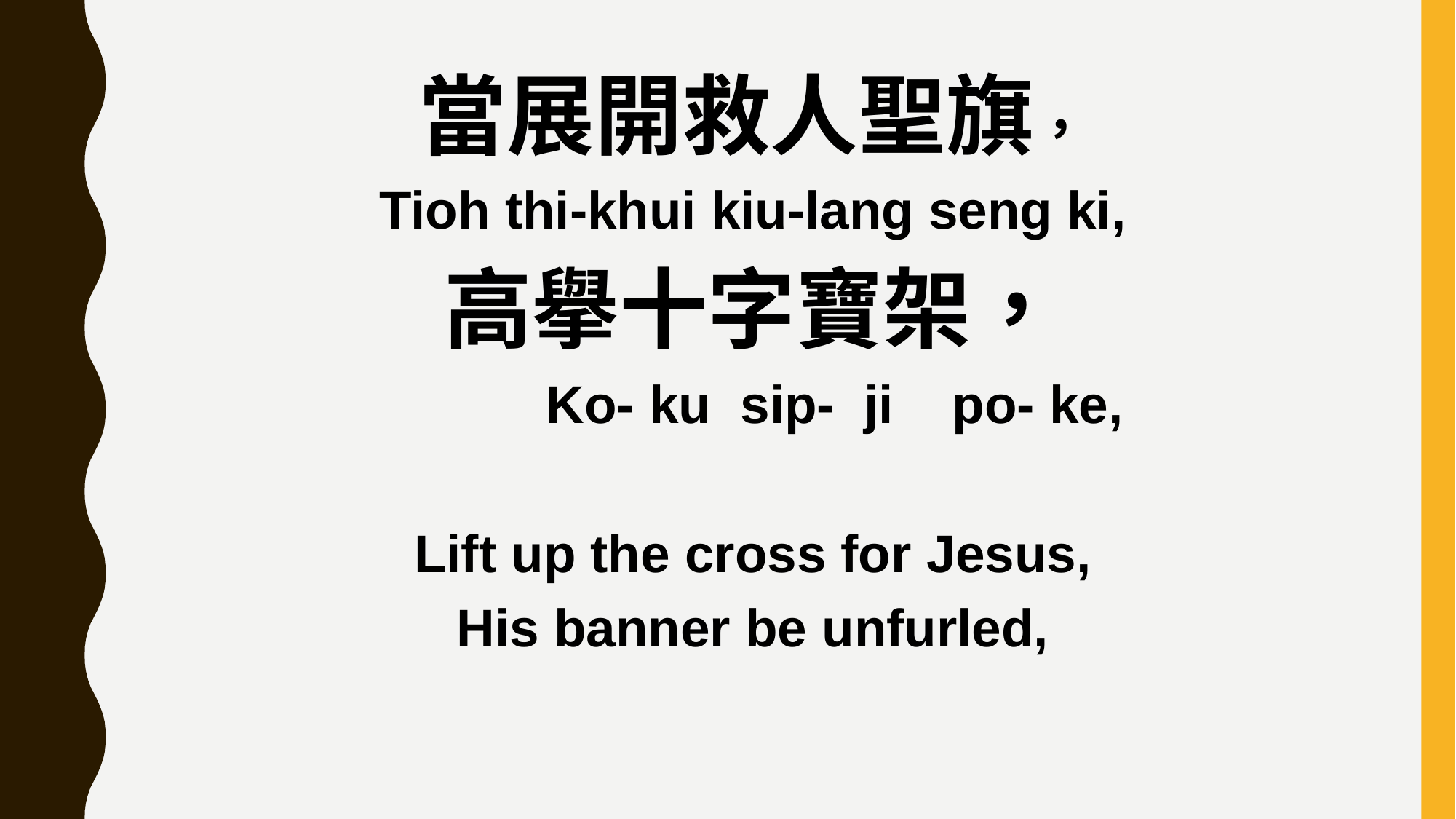

當展開救人聖旗，
Tioh thi-khui kiu-lang seng ki,
高擧十字寶架，
                       Ko- ku  sip-  ji    po- ke,

Lift up the cross for Jesus,
His banner be unfurled,